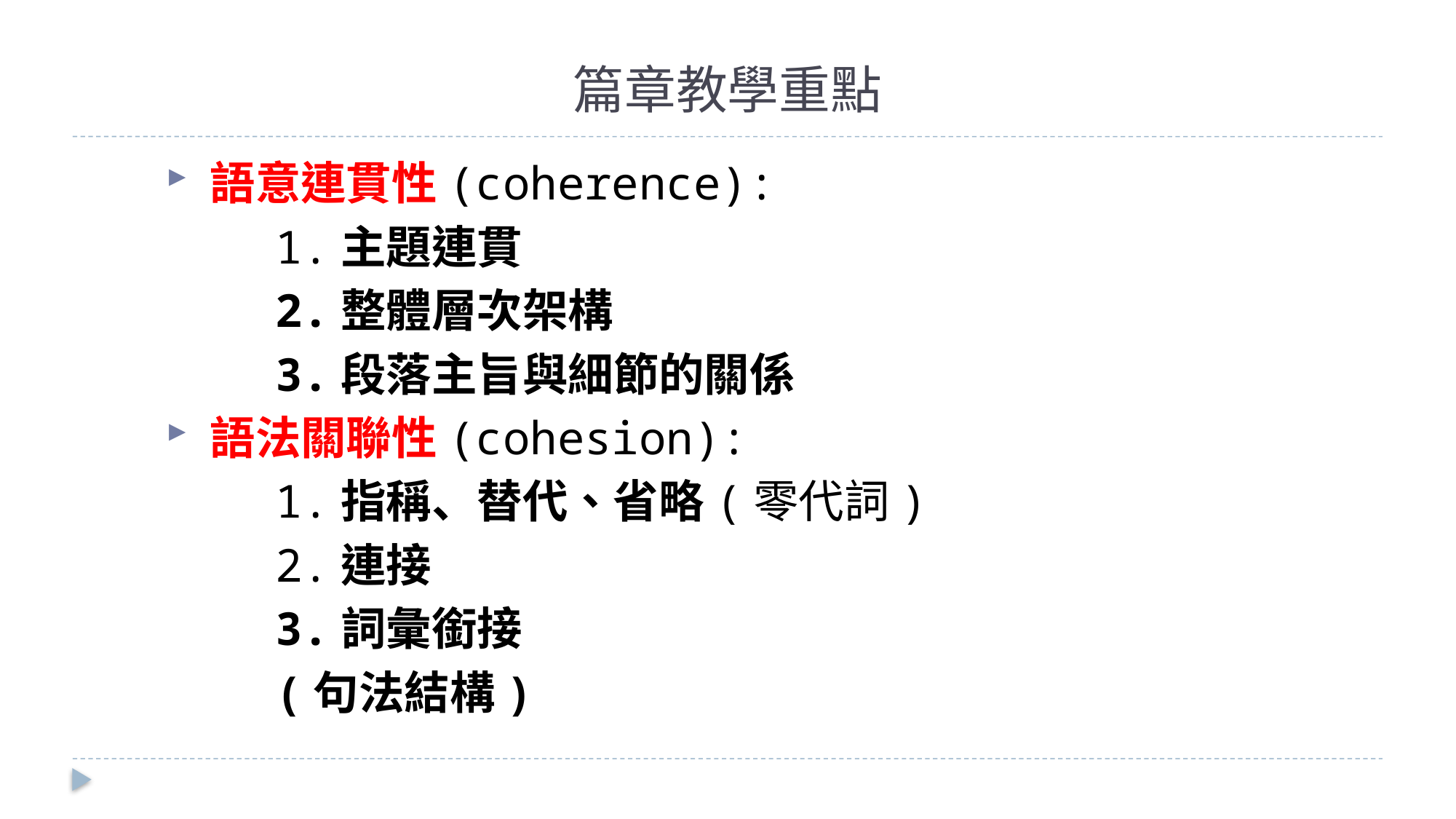

# 篇章教學重點
 語意連貫性(coherence):
	1.主題連貫
	2.整體層次架構
	3.段落主旨與細節的關係
 語法關聯性(cohesion):
 	1.指稱、替代、省略(零代詞)
	2.連接
	3.詞彙銜接
    (句法結構)